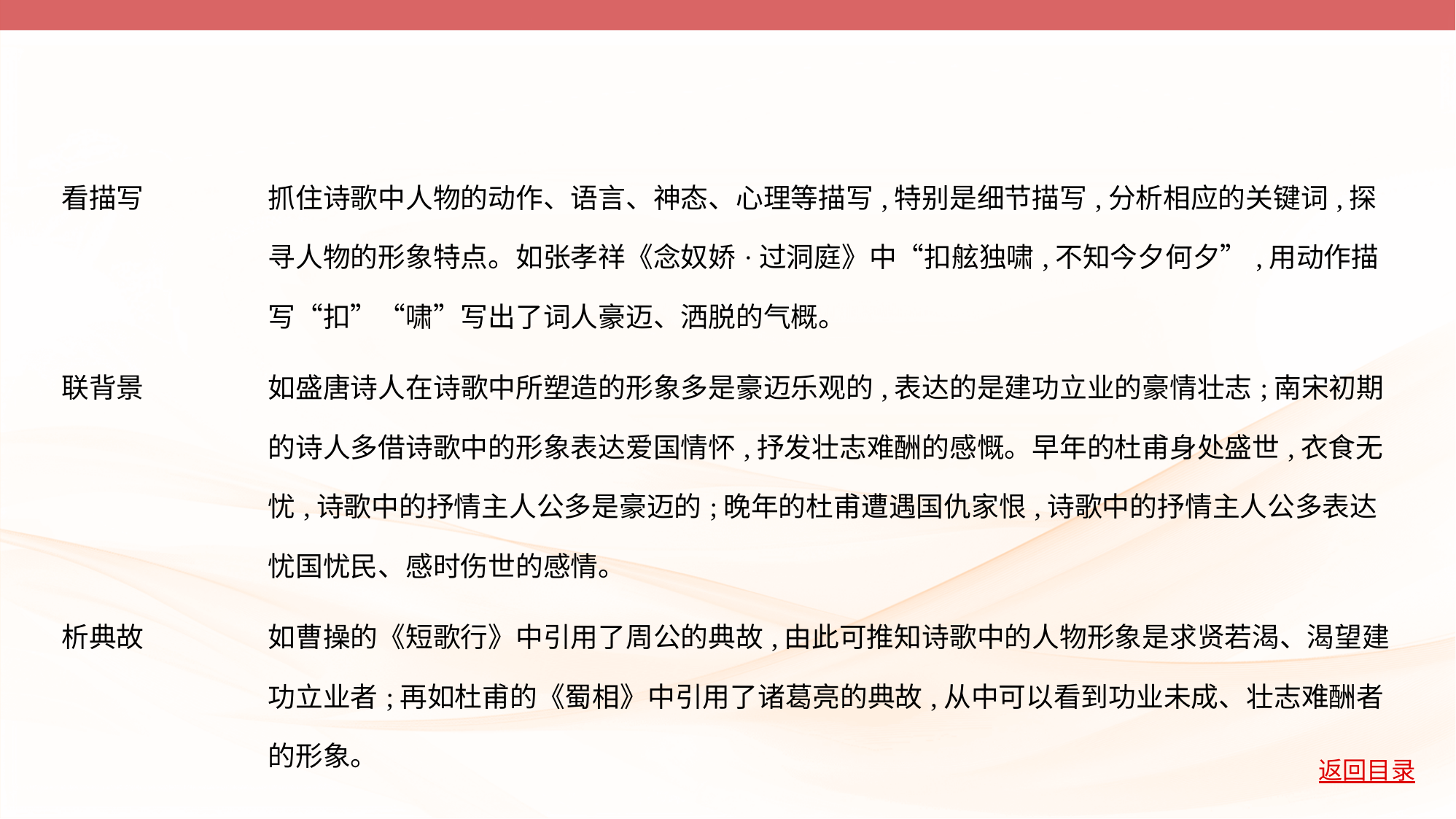

| 看描写 | 抓住诗歌中人物的动作、语言、神态、心理等描写,特别是细节描写,分析相应的关键词,探寻人物的形象特点。如张孝祥《念奴娇·过洞庭》中“扣舷独啸,不知今夕何夕”,用动作描写“扣”“啸”写出了词人豪迈、洒脱的气概。 |
| --- | --- |
| 联背景 | 如盛唐诗人在诗歌中所塑造的形象多是豪迈乐观的,表达的是建功立业的豪情壮志;南宋初期的诗人多借诗歌中的形象表达爱国情怀,抒发壮志难酬的感慨。早年的杜甫身处盛世,衣食无忧,诗歌中的抒情主人公多是豪迈的;晚年的杜甫遭遇国仇家恨,诗歌中的抒情主人公多表达忧国忧民、感时伤世的感情。 |
| 析典故 | 如曹操的《短歌行》中引用了周公的典故,由此可推知诗歌中的人物形象是求贤若渴、渴望建功立业者;再如杜甫的《蜀相》中引用了诸葛亮的典故,从中可以看到功业未成、壮志难酬者的形象。 |